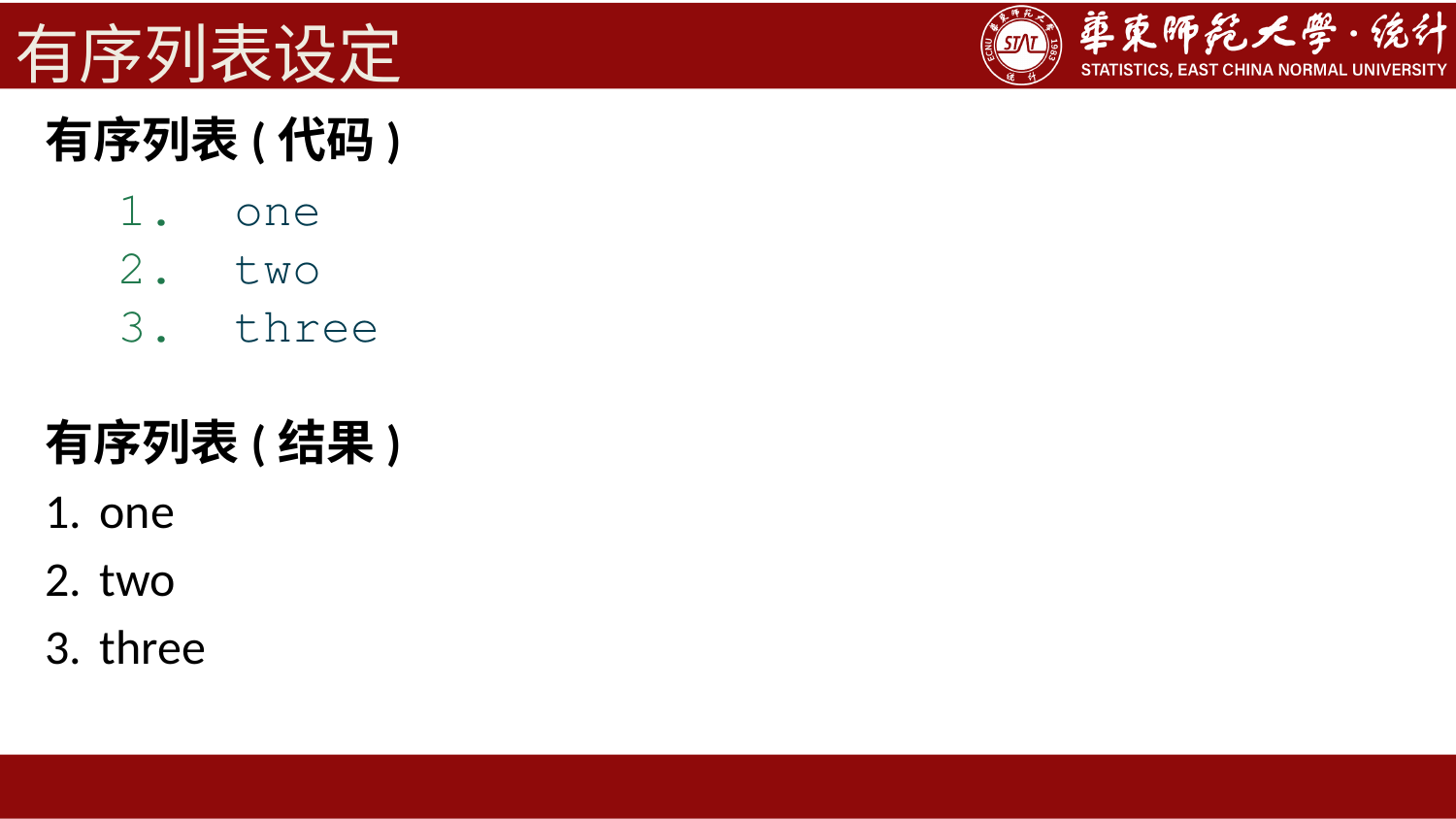

# 有序列表设定
有序列表(代码)
1.  one
2.  two
3.  three
有序列表(结果)
one
two
three

9